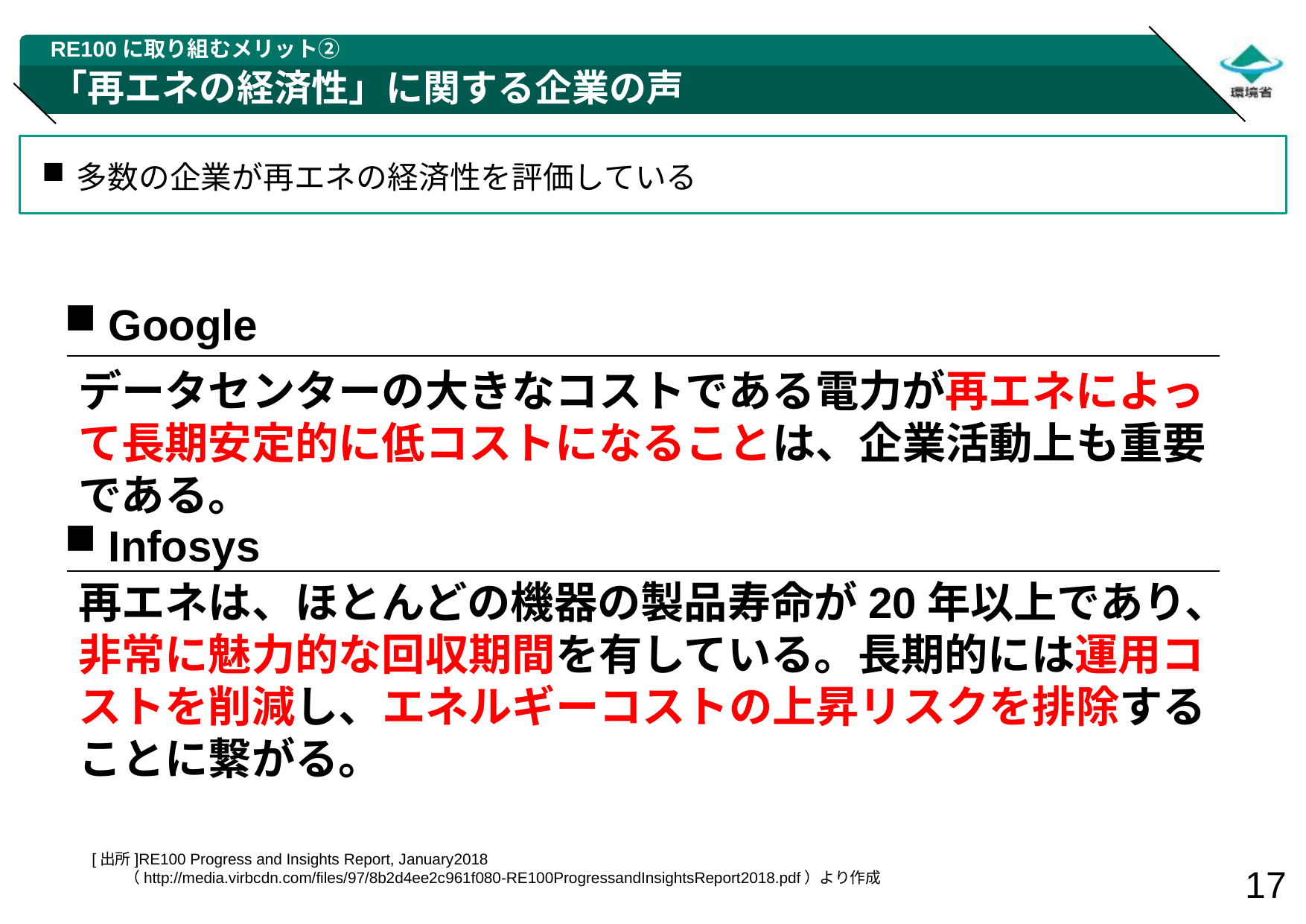

RE100に取り組むメリット②
# 「再エネの経済性」に関する企業の声
多数の企業が再エネの経済性を評価している
Google
データセンターの大きなコストである電力が再エネによって長期安定的に低コストになることは、企業活動上も重要である。
Infosys
再エネは、ほとんどの機器の製品寿命が20年以上であり、非常に魅力的な回収期間を有している。長期的には運用コストを削減し、エネルギーコストの上昇リスクを排除することに繋がる。
[出所]RE100 Progress and Insights Report, January2018
（http://media.virbcdn.com/files/97/8b2d4ee2c961f080-RE100ProgressandInsightsReport2018.pdf）より作成